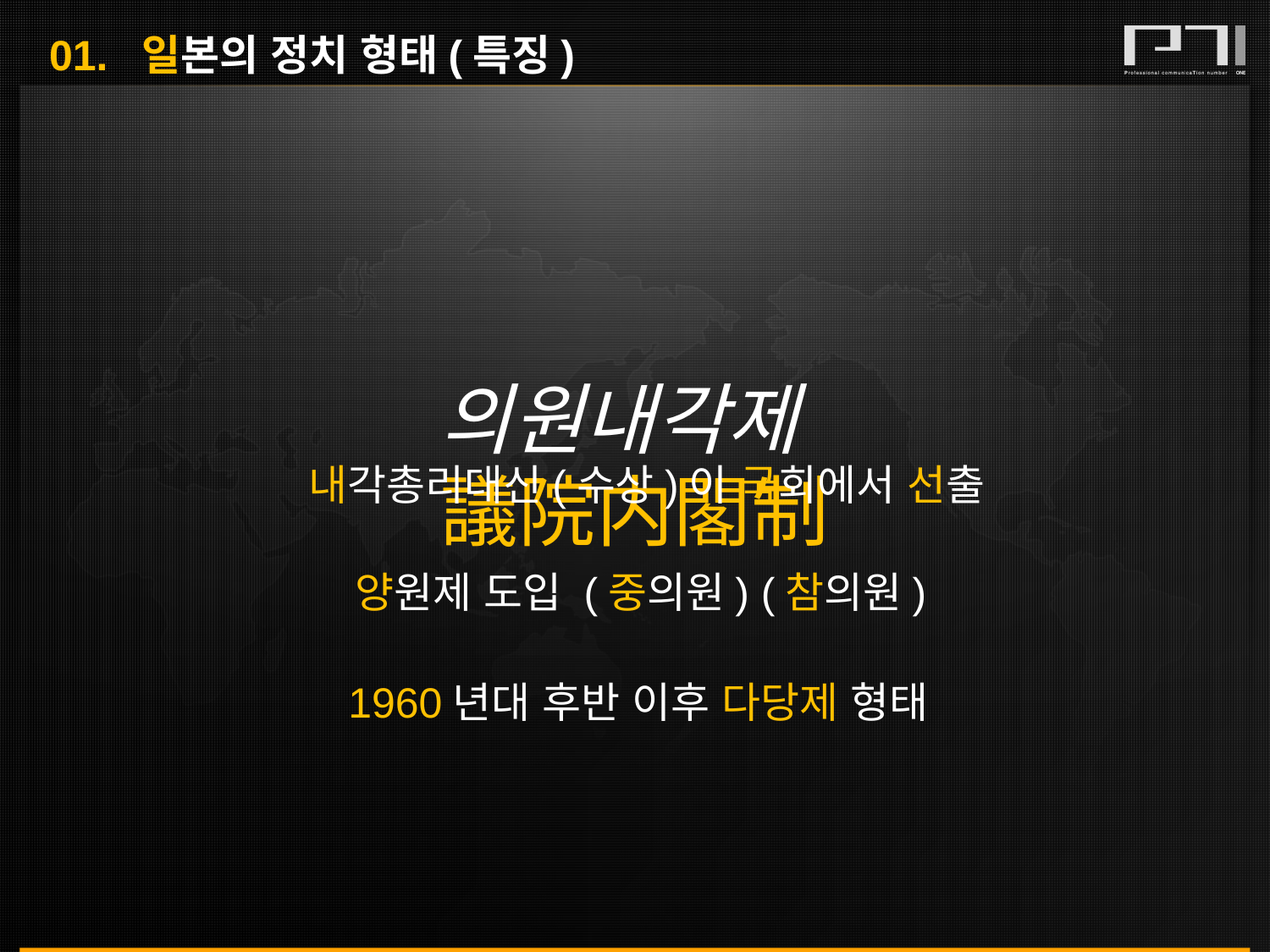

01.  일본의 정치 형태(특징)
의원내각제 議院内閣制
내각총리대신(수상)이 국회에서 선출
양원제 도입 (중의원) (참의원)
1960년대 후반 이후 다당제 형태